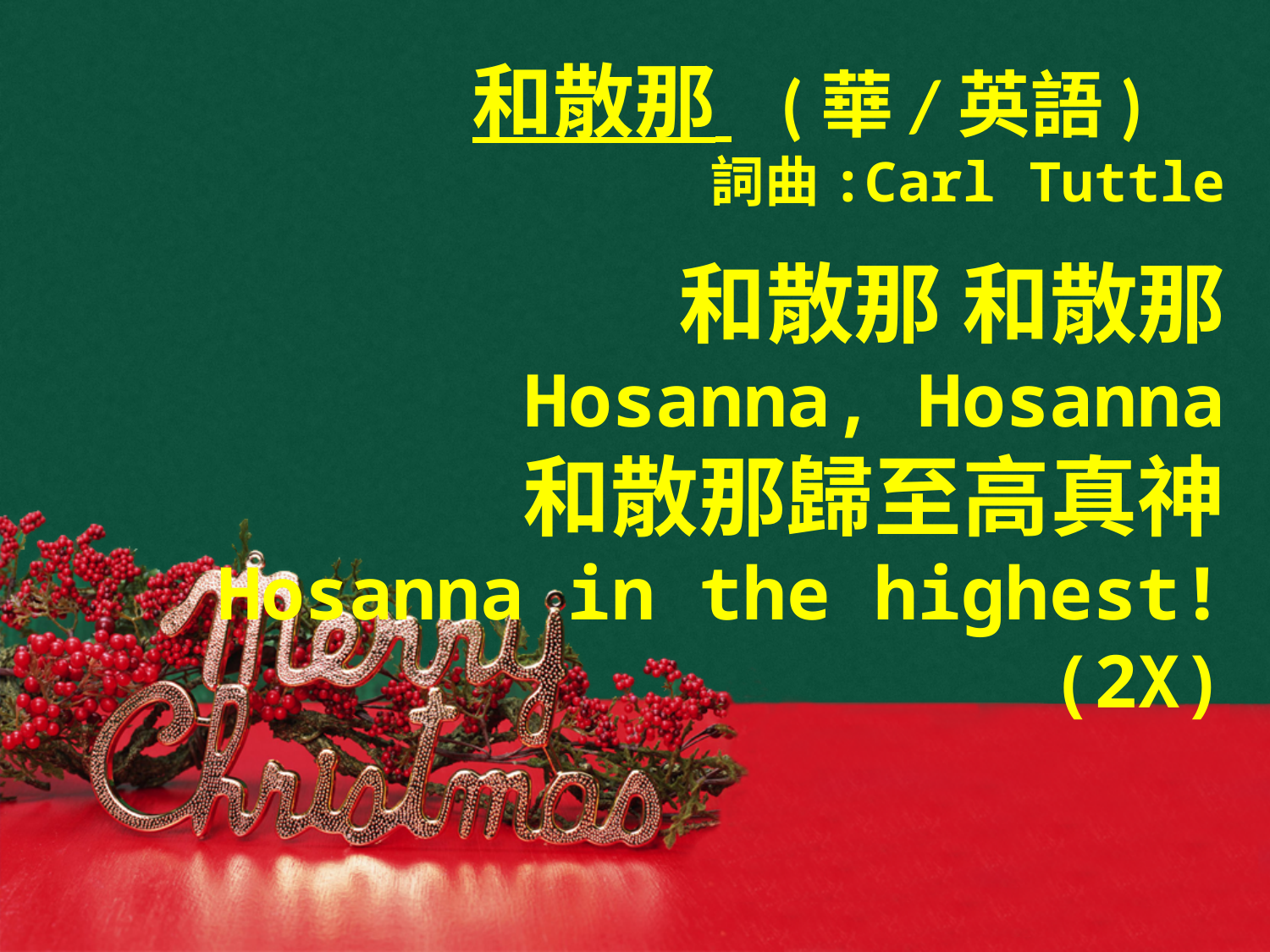

# 和散那   (華/英語) 詞曲:Carl Tuttle 和散那 和散那 Hosanna, Hosanna 和散那歸至高真神 Hosanna in the highest! (2X)